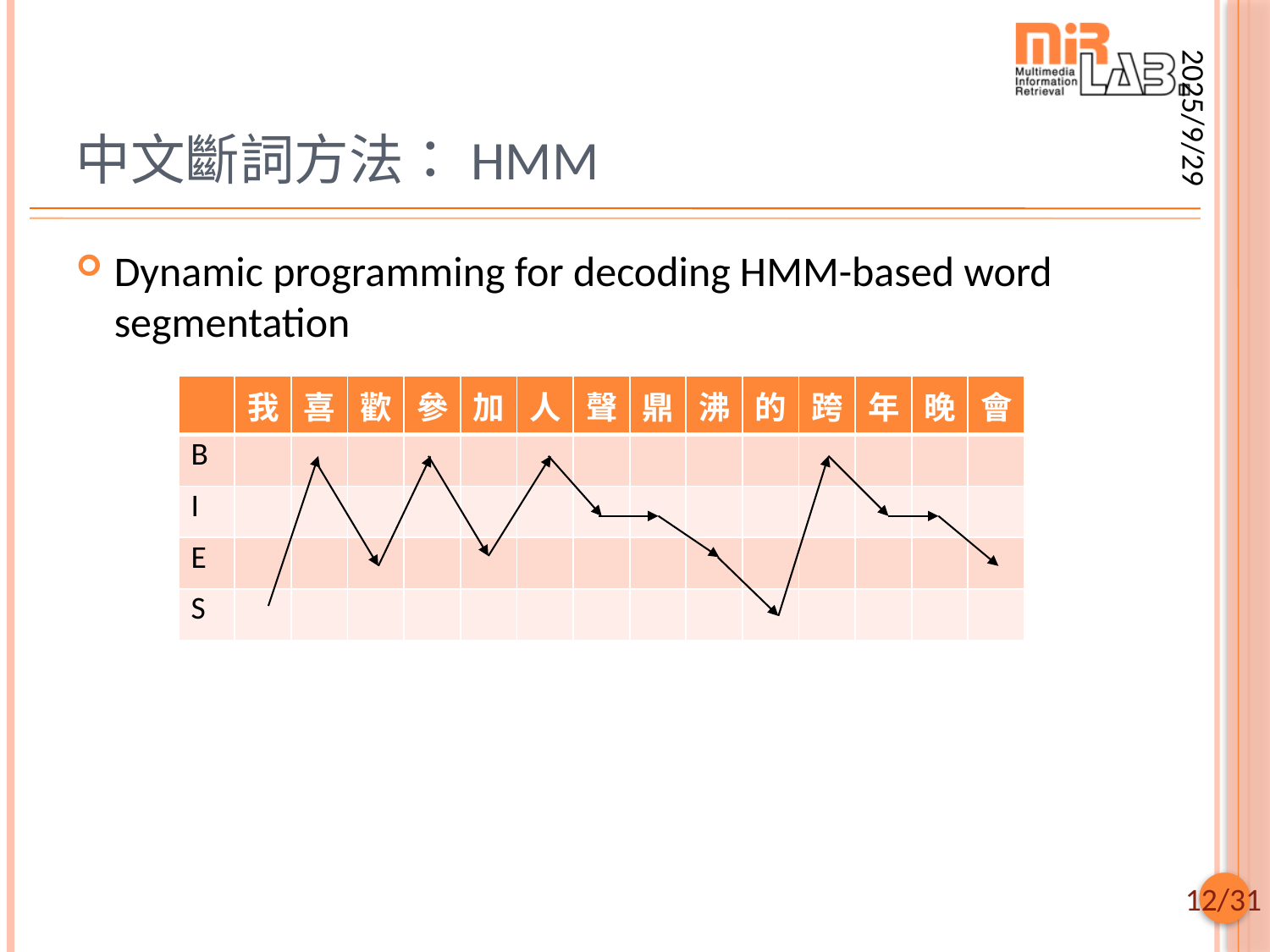

# 中文斷詞方法：HMM
2025/9/29
Dynamic programming for decoding HMM-based word segmentation
|  | 我 | 喜 | 歡 | 參 | 加 | 人 | 聲 | 鼎 | 沸 | 的 | 跨 | 年 | 晚 | 會 |
| --- | --- | --- | --- | --- | --- | --- | --- | --- | --- | --- | --- | --- | --- | --- |
| B |  |  |  |  |  |  |  |  |  |  |  |  |  |  |
| I |  |  |  |  |  |  |  |  |  |  |  |  |  |  |
| E |  |  |  |  |  |  |  |  |  |  |  |  |  |  |
| S |  |  |  |  |  |  |  |  |  |  |  |  |  |  |